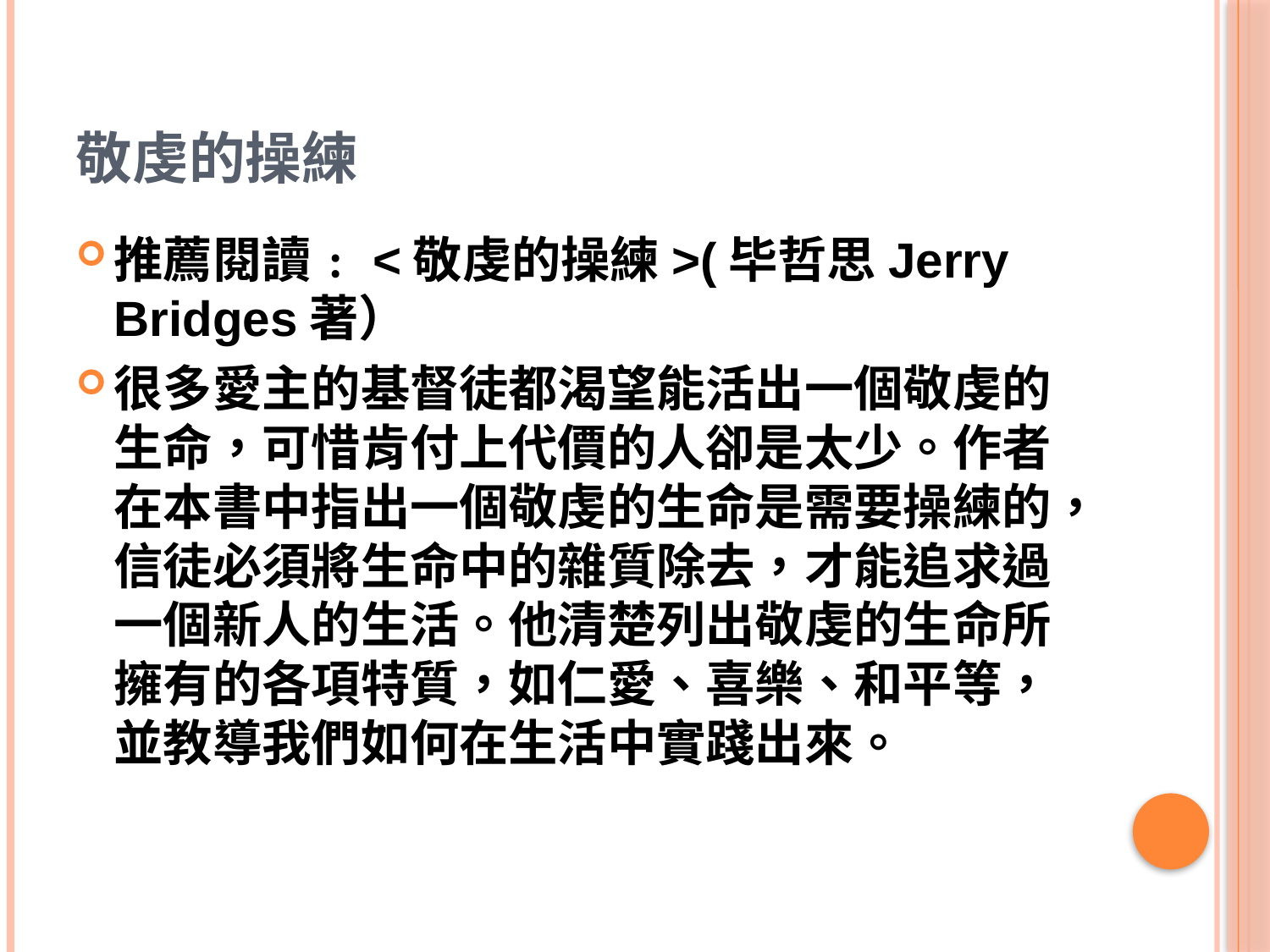

# 敬虔的操練
推薦閱讀﹕<敬虔的操練>(毕哲思Jerry Bridges著）
很多愛主的基督徒都渴望能活出一個敬虔的生命，可惜肯付上代價的人卻是太少。作者在本書中指出一個敬虔的生命是需要操練的，信徒必須將生命中的雜質除去，才能追求過一個新人的生活。他清楚列出敬虔的生命所擁有的各項特質，如仁愛、喜樂、和平等，並教導我們如何在生活中實踐出來。